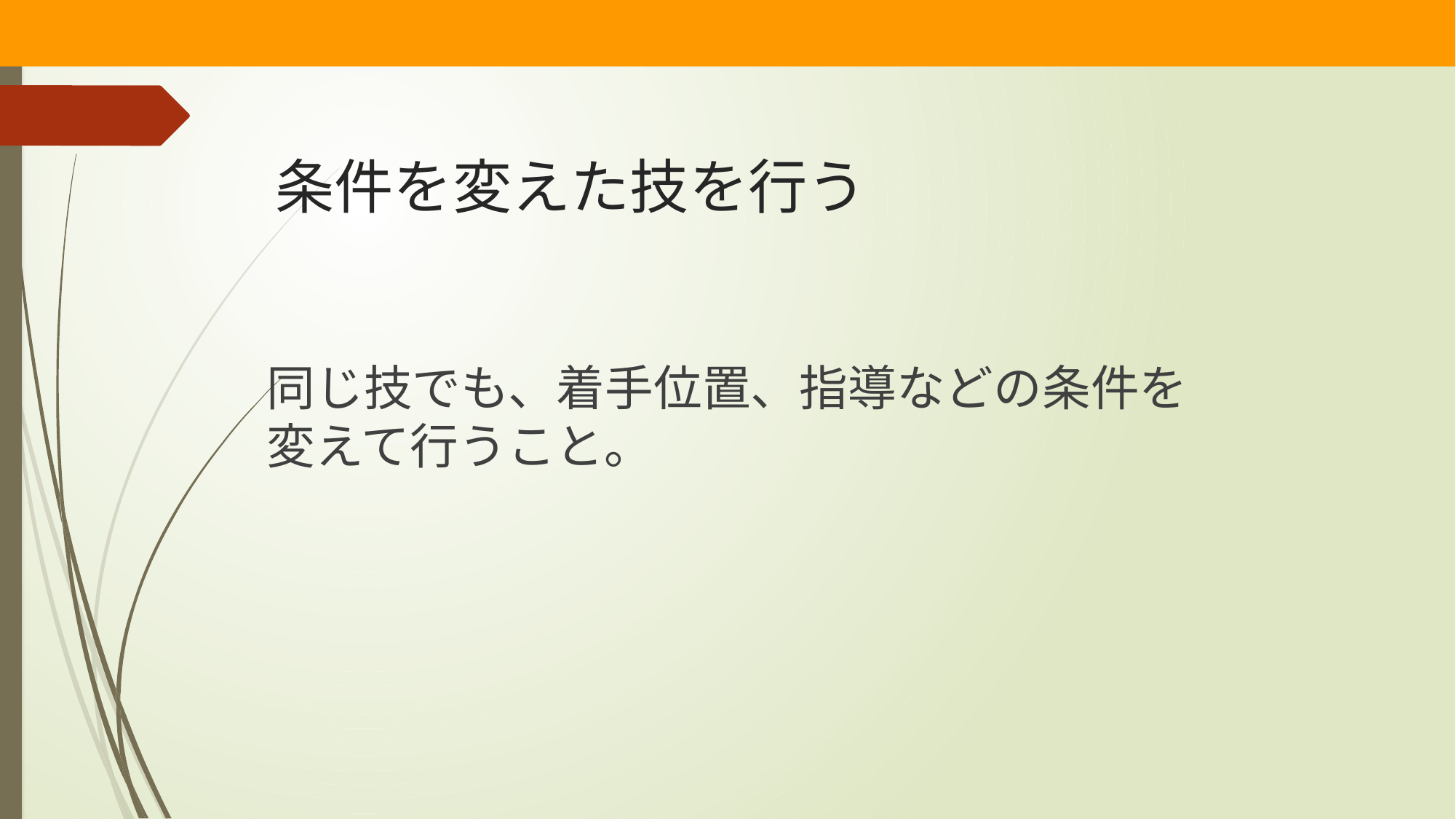

# 条件を変えた技を行う
同じ技でも、着手位置、指導などの条件を変えて行うこと。